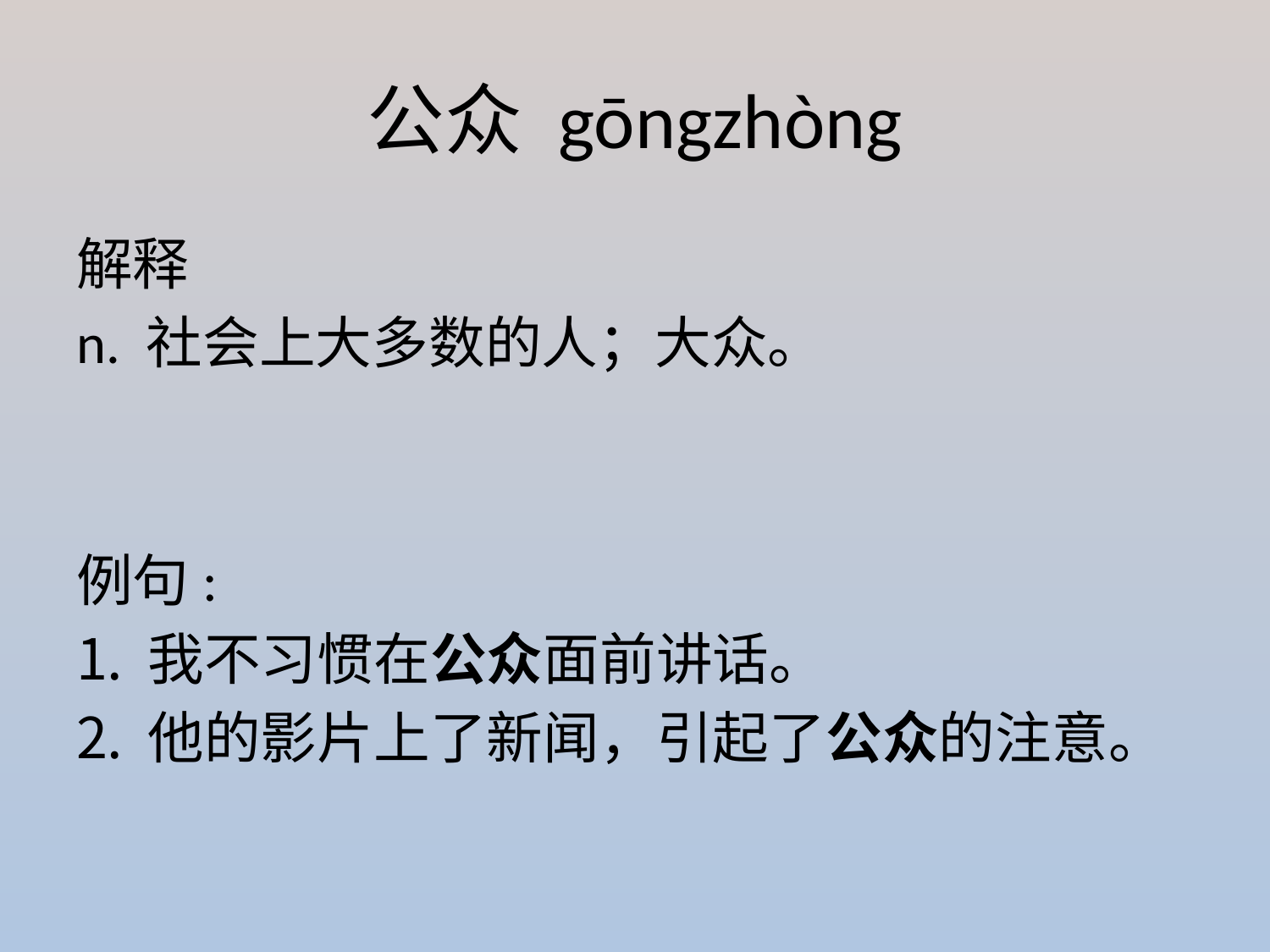

# 公众 gōngzhòng
解释
n. 社会上大多数的人；大众。

例句:
我不习惯在公众面前讲话。
他的影片上了新闻，引起了公众的注意。